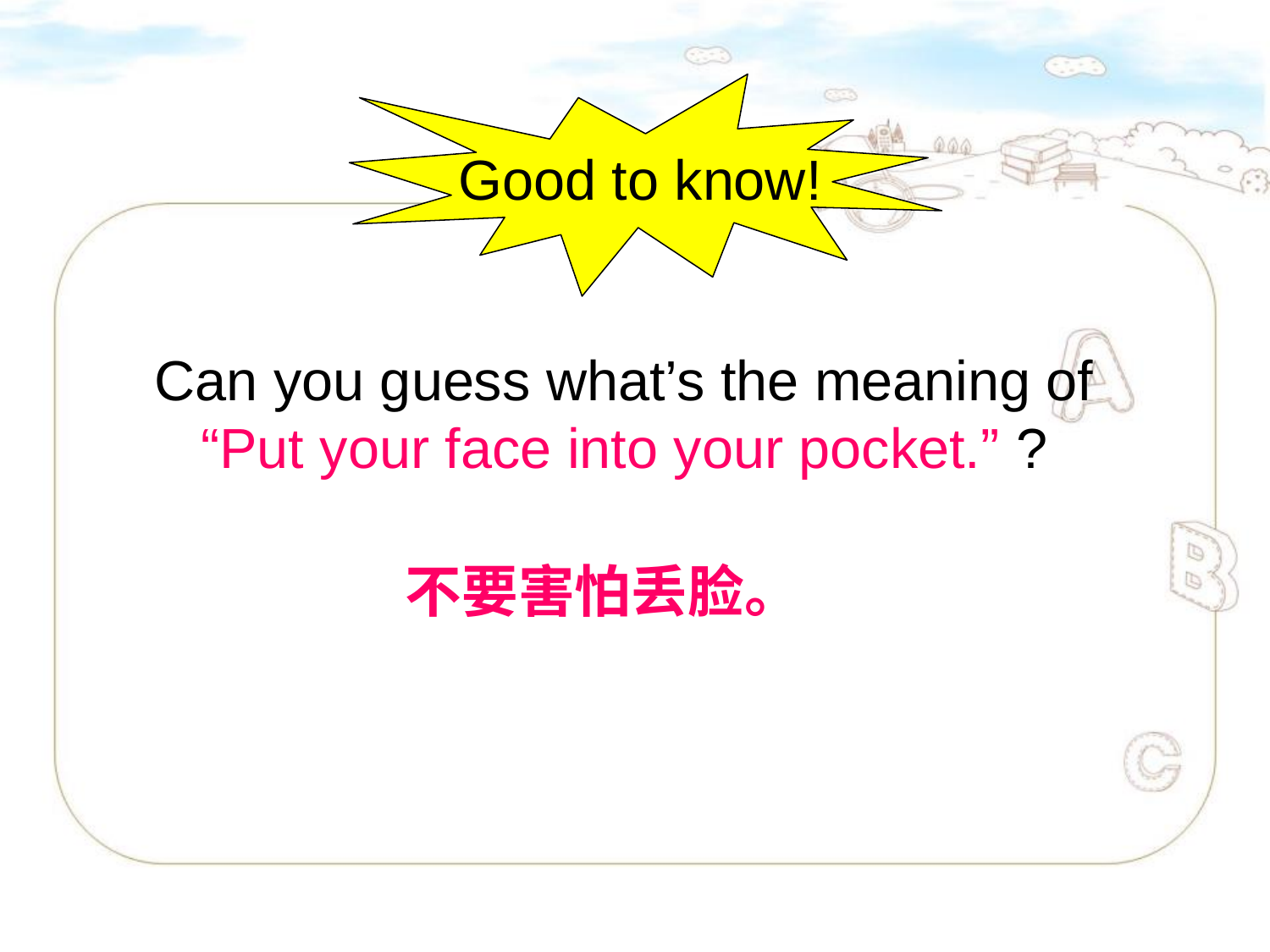

Good to know!
Can you guess what’s the meaning of “Put your face into your pocket.” ?
不要害怕丢脸。